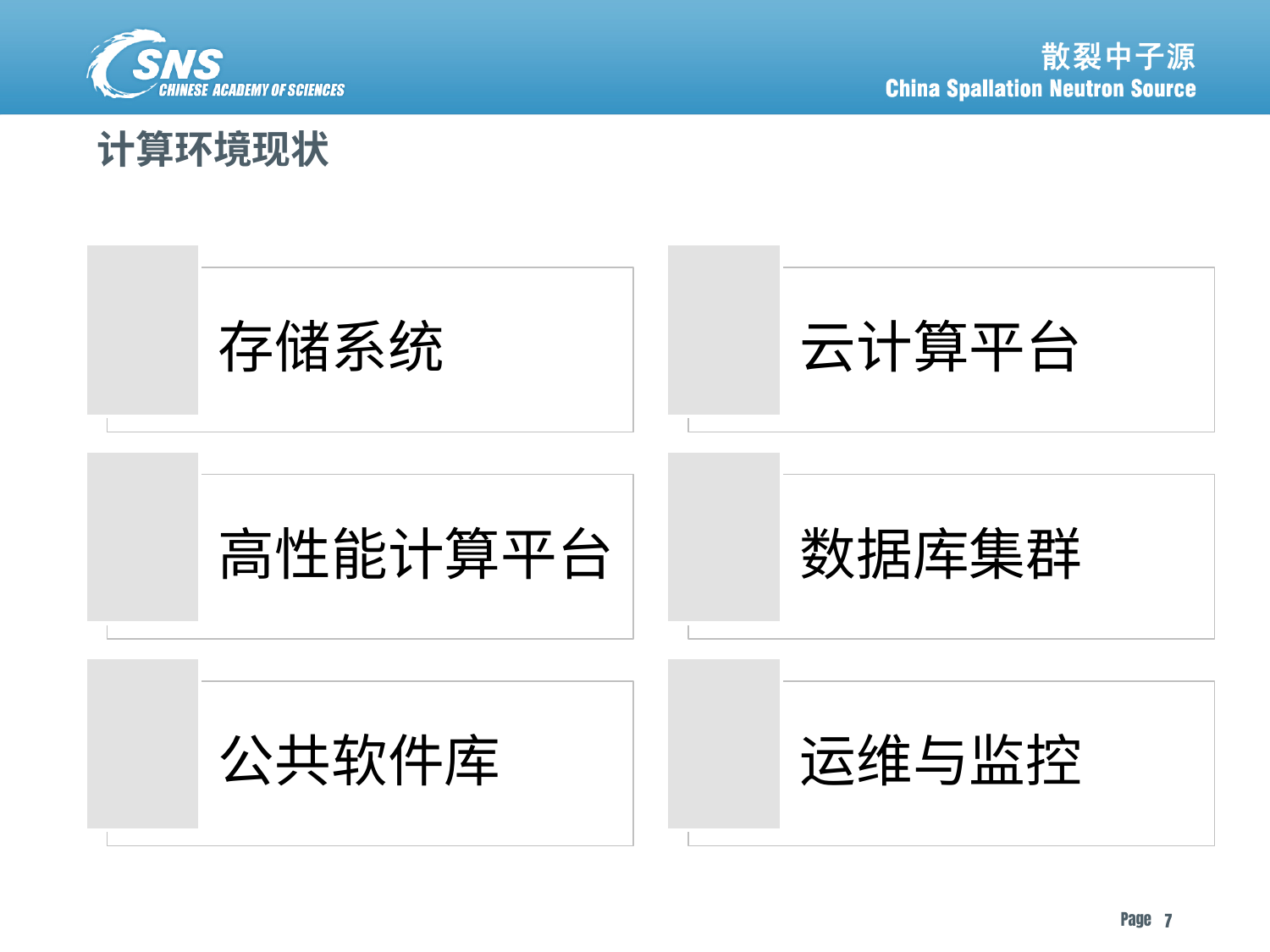

# 计算环境现状
存储系统
云计算平台
高性能计算平台
数据库集群
公共软件库
运维与监控
7